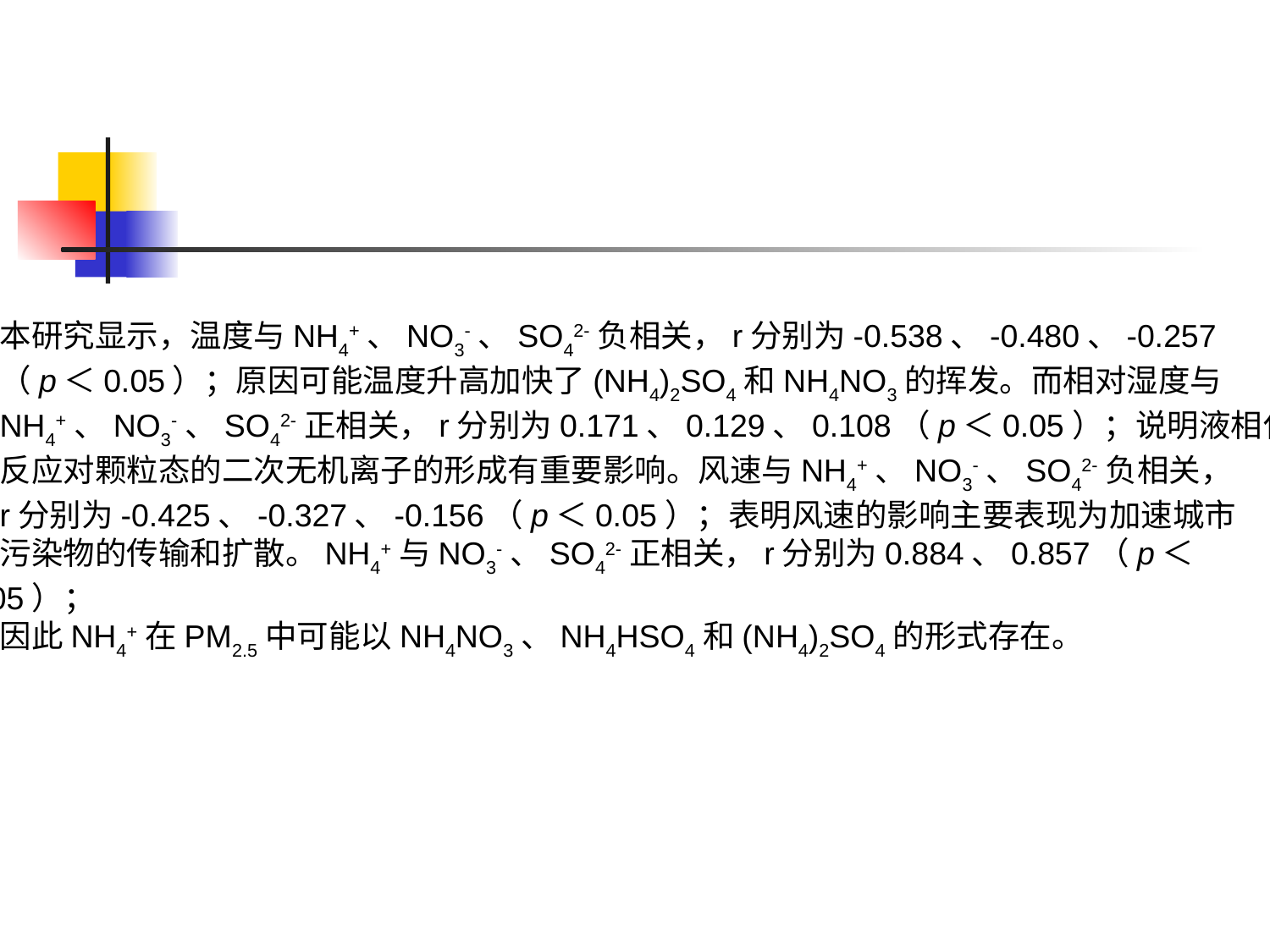

本研究显示，温度与NH4+、NO3-、SO42-负相关，r分别为-0.538、-0.480、-0.257
（p＜0.05）；原因可能温度升高加快了(NH4)2SO4和NH4NO3的挥发。而相对湿度与
NH4+、NO3-、SO42-正相关，r分别为0.171、0.129、0.108（p＜0.05）；说明液相化
反应对颗粒态的二次无机离子的形成有重要影响。风速与NH4+、NO3-、SO42-负相关，
r分别为-0.425、-0.327、-0.156（p＜0.05）；表明风速的影响主要表现为加速城市
污染物的传输和扩散。NH4+与NO3-、SO42-正相关，r分别为0.884、0.857（p＜0.05）；
因此NH4+在PM2.5中可能以NH4NO3、NH4HSO4和(NH4)2SO4的形式存在。